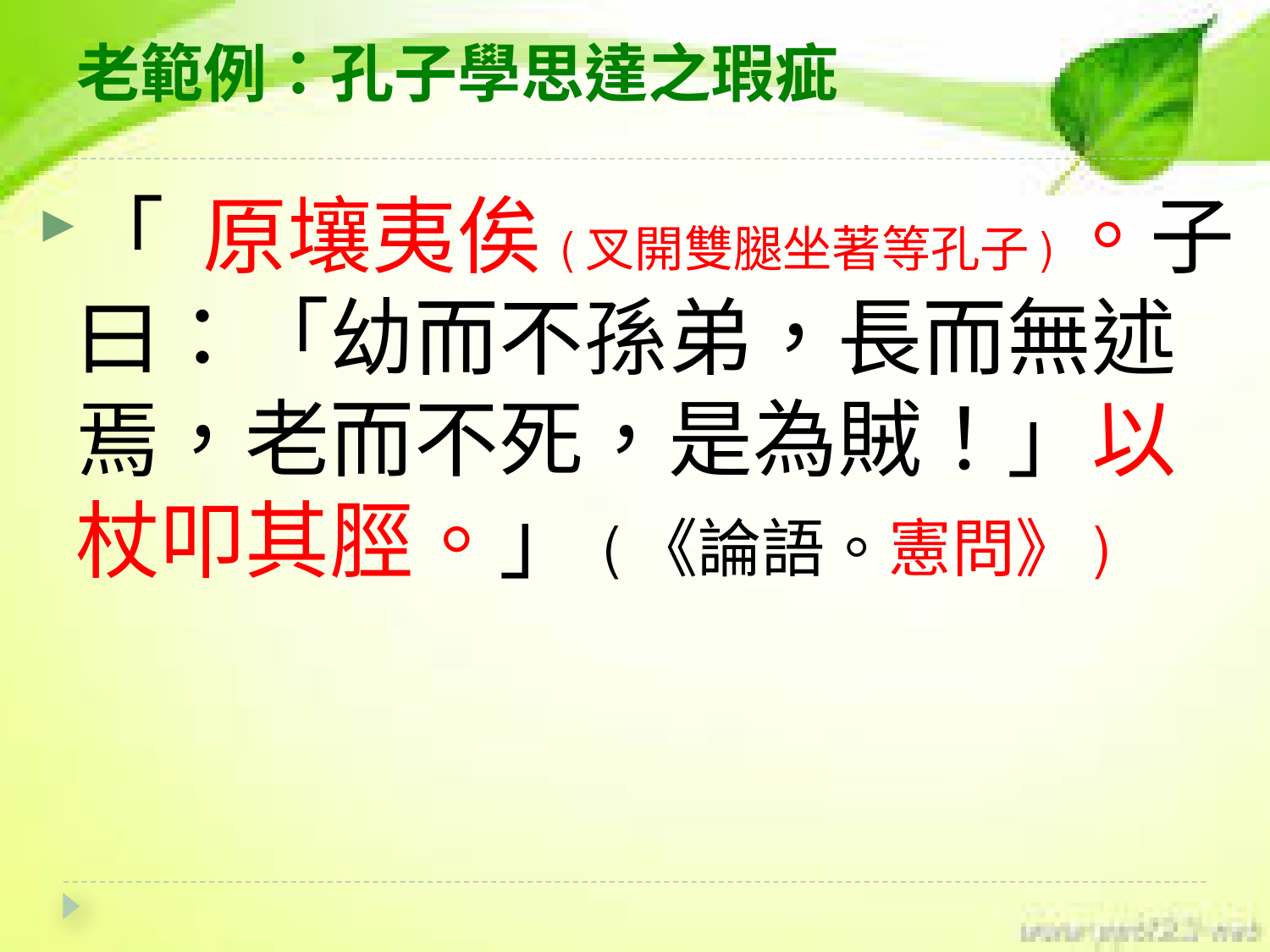

老範例：孔子學思達之瑕疵
「	原壤夷俟(叉開雙腿坐著等孔子)。子曰：「幼而不孫弟，長而無述焉，老而不死，是為賊！」以杖叩其脛。」(《論語。憲問》)